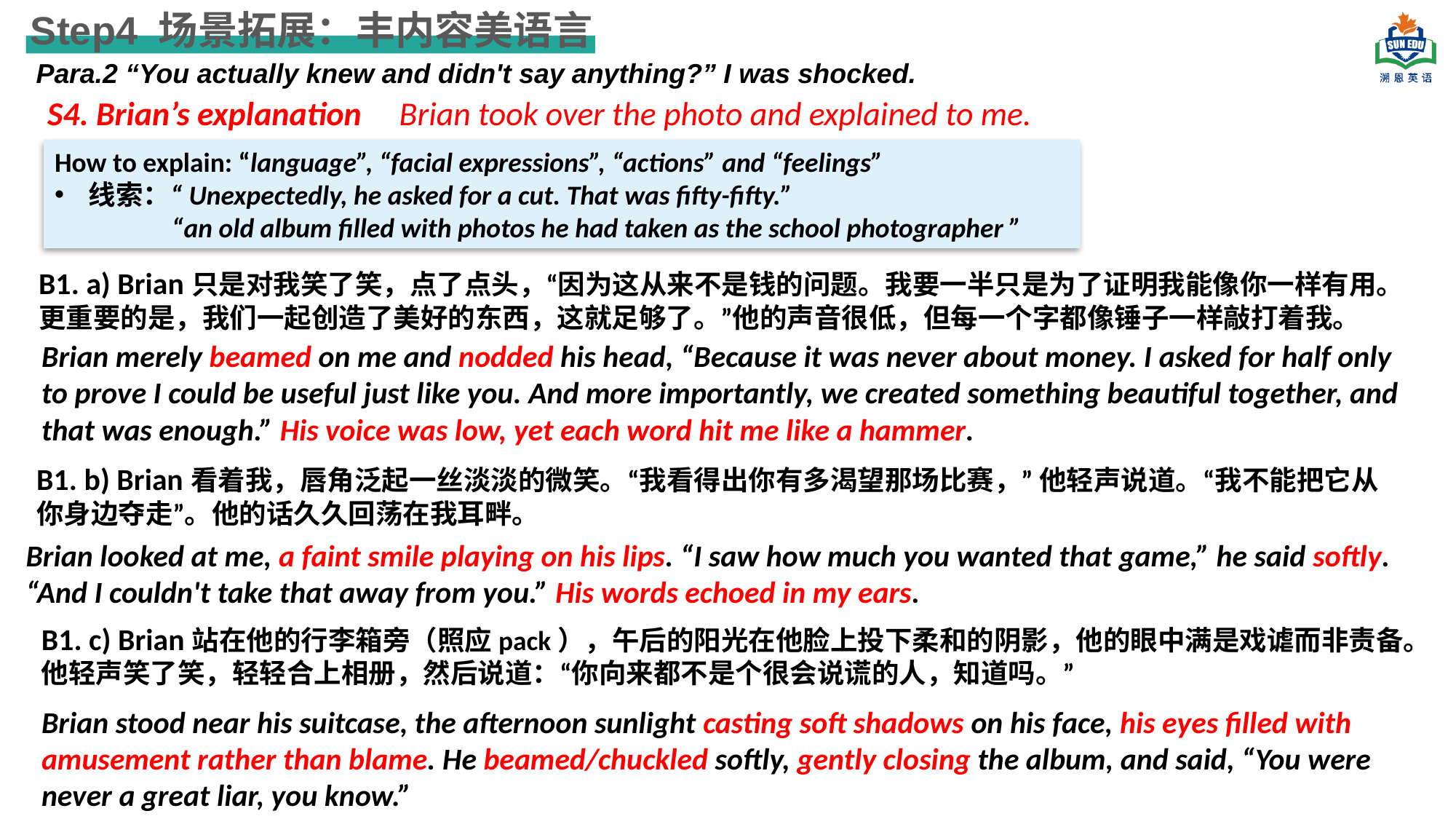

Step4 场景拓展：丰内容美语言

Para.2 “You actually knew and didn't say anything?” I was shocked.
S4. Brian’s explanation     Brian took over the photo and explained to me.
How to explain: “language”, “facial expressions”, “actions” and “feelings”
线索：“Unexpectedly, he asked for a cut. That was fifty-fifty.”
                   “an old album filled with photos he had taken as the school photographer ”
B1. a) Brian只是对我笑了笑，点了点头，“因为这从来不是钱的问题。我要一半只是为了证明我能像你一样有用。更重要的是，我们一起创造了美好的东西，这就足够了。”他的声音很低，但每一个字都像锤子一样敲打着我。
Brian merely beamed on me and nodded his head, “Because it was never about money. I asked for half only to prove I could be useful just like you. And more importantly, we created something beautiful together, and that was enough.” His voice was low, yet each word hit me like a hammer.
B1. b) Brian看着我，唇角泛起一丝淡淡的微笑。“我看得出你有多渴望那场比赛，” 他轻声说道。“我不能把它从你身边夺走”。他的话久久回荡在我耳畔。
Brian looked at me, a faint smile playing on his lips. “I saw how much you wanted that game,” he said softly. “And I couldn't take that away from you.” His words echoed in my ears.
B1. c) Brian站在他的行李箱旁（照应pack），午后的阳光在他脸上投下柔和的阴影，他的眼中满是戏谑而非责备。他轻声笑了笑，轻轻合上相册，然后说道：“你向来都不是个很会说谎的人，知道吗。”
Brian stood near his suitcase, the afternoon sunlight casting soft shadows on his face, his eyes filled with amusement rather than blame. He beamed/chuckled softly, gently closing the album, and said, “You were never a great liar, you know.”